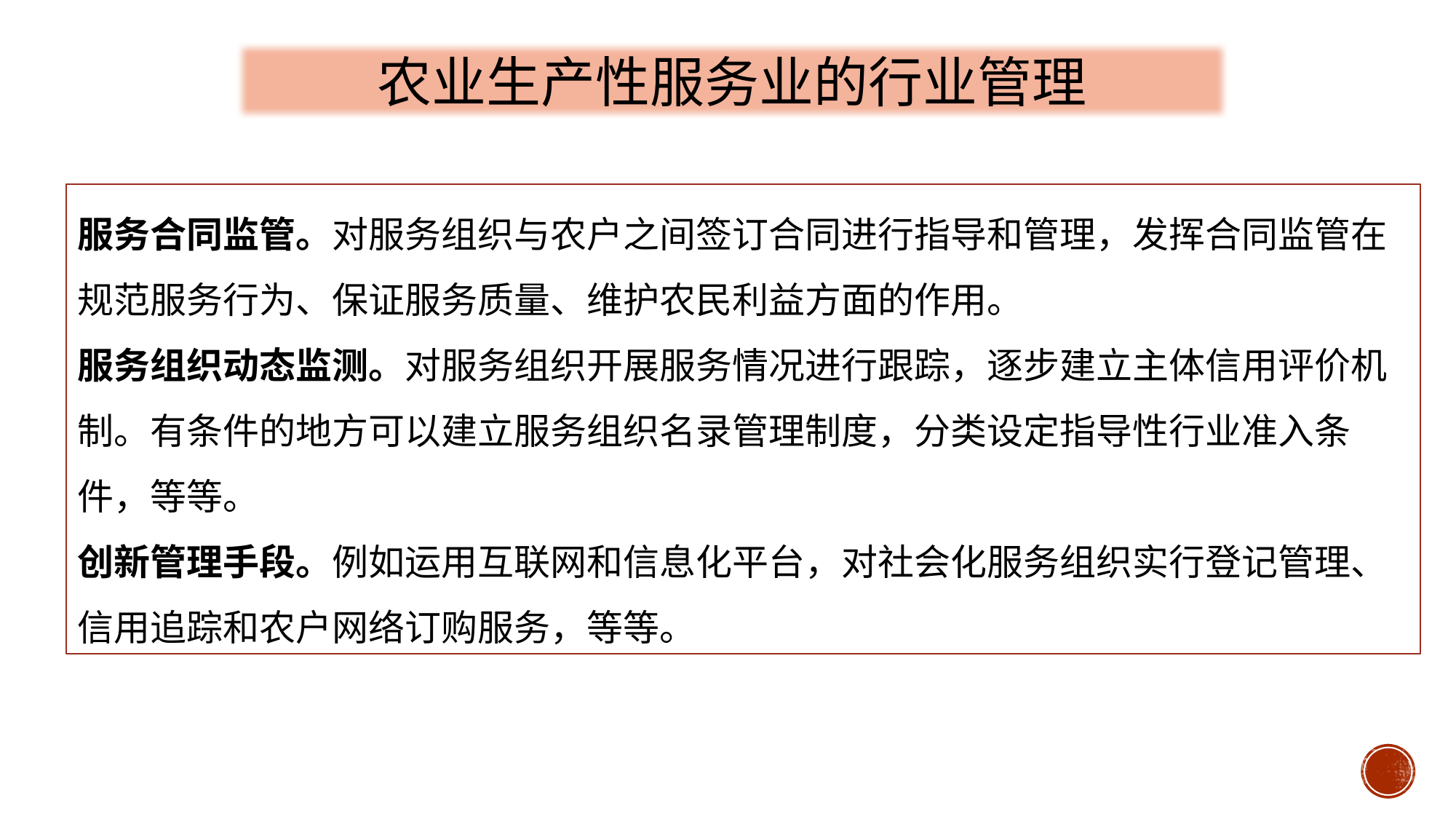

农业生产性服务业的行业管理
服务合同监管。对服务组织与农户之间签订合同进行指导和管理，发挥合同监管在规范服务行为、保证服务质量、维护农民利益方面的作用。
服务组织动态监测。对服务组织开展服务情况进行跟踪，逐步建立主体信用评价机制。有条件的地方可以建立服务组织名录管理制度，分类设定指导性行业准入条件，等等。
创新管理手段。例如运用互联网和信息化平台，对社会化服务组织实行登记管理、信用追踪和农户网络订购服务，等等。